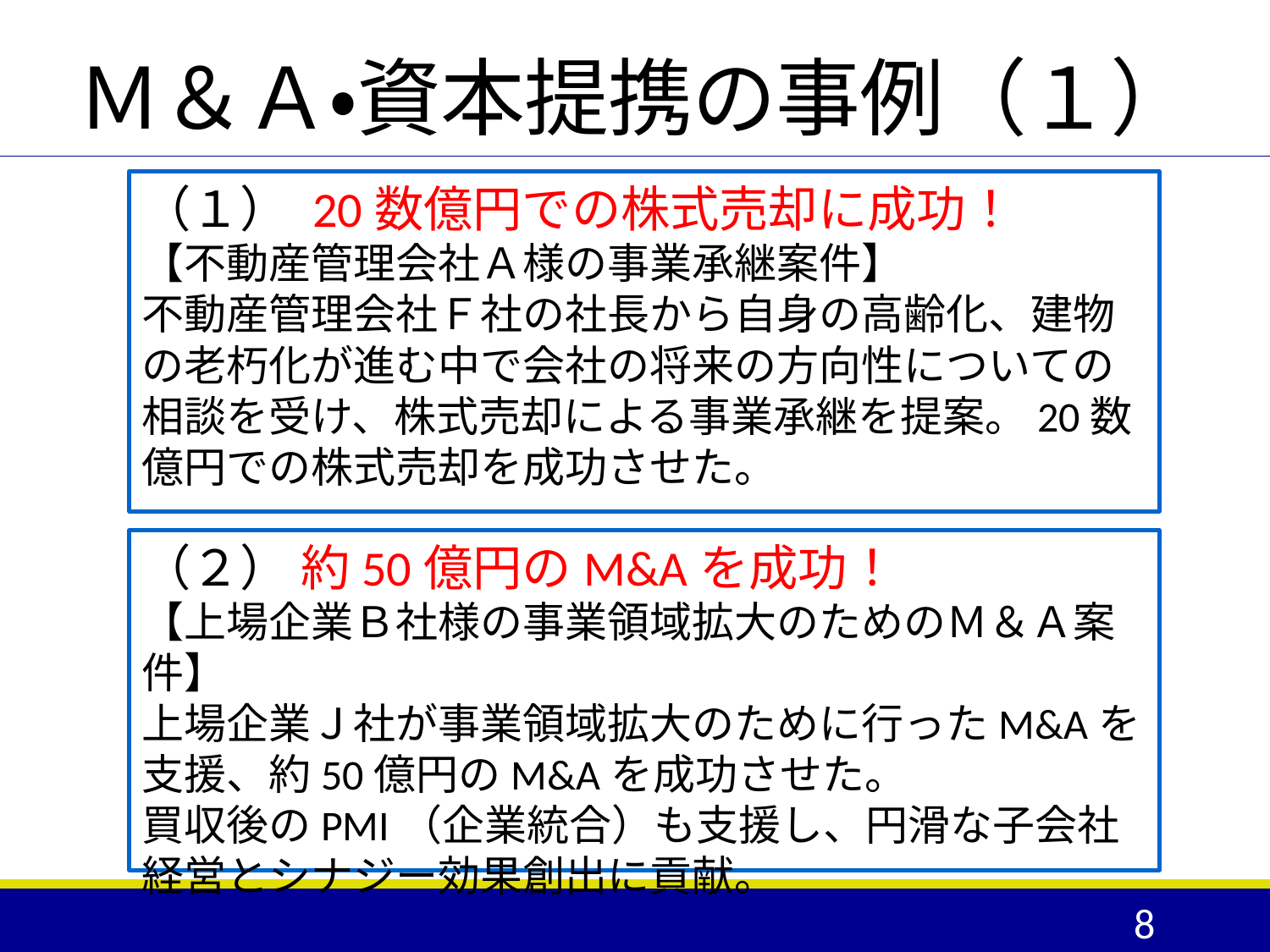

# Ｍ＆Ａ・資本提携の事例（１）
（１） 20数億円での株式売却に成功！
【不動産管理会社Ａ様の事業承継案件】
不動産管理会社Ｆ社の社長から自身の高齢化、建物の老朽化が進む中で会社の将来の方向性についての相談を受け、株式売却による事業承継を提案。20数億円での株式売却を成功させた。
（２） 約50億円のM&Aを成功！
【上場企業Ｂ社様の事業領域拡大のためのＭ＆Ａ案件】
上場企業Ｊ社が事業領域拡大のために行ったM&Aを支援、約50億円のM&Aを成功させた。
買収後のPMI（企業統合）も支援し、円滑な子会社経営とシナジー効果創出に貢献。
8